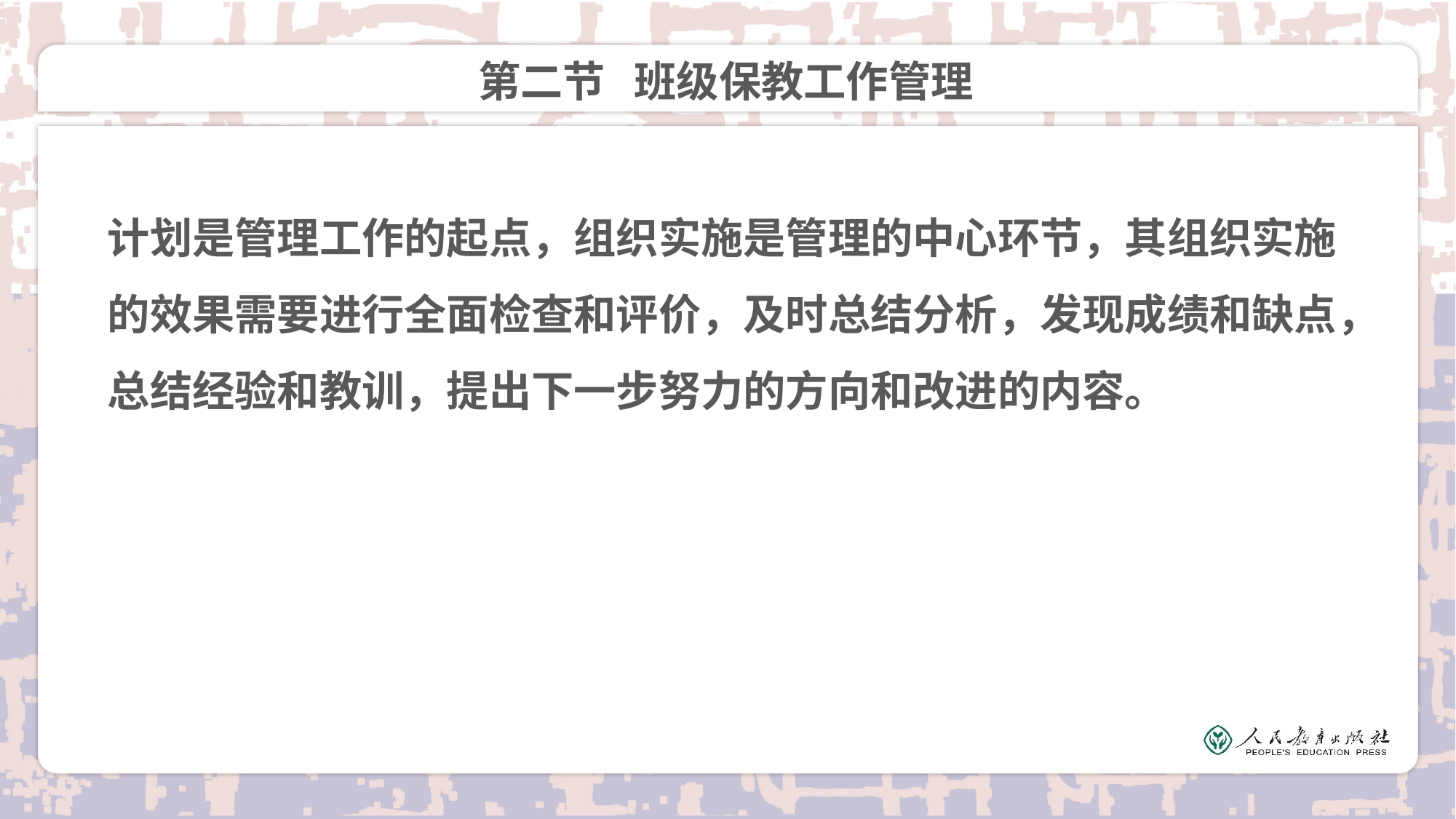

# 第二节   班级保教工作管理
计划是管理工作的起点，组织实施是管理的中心环节，其组织实施的效果需要进行全面检查和评价，及时总结分析，发现成绩和缺点，总结经验和教训，提出下一步努力的方向和改进的内容。